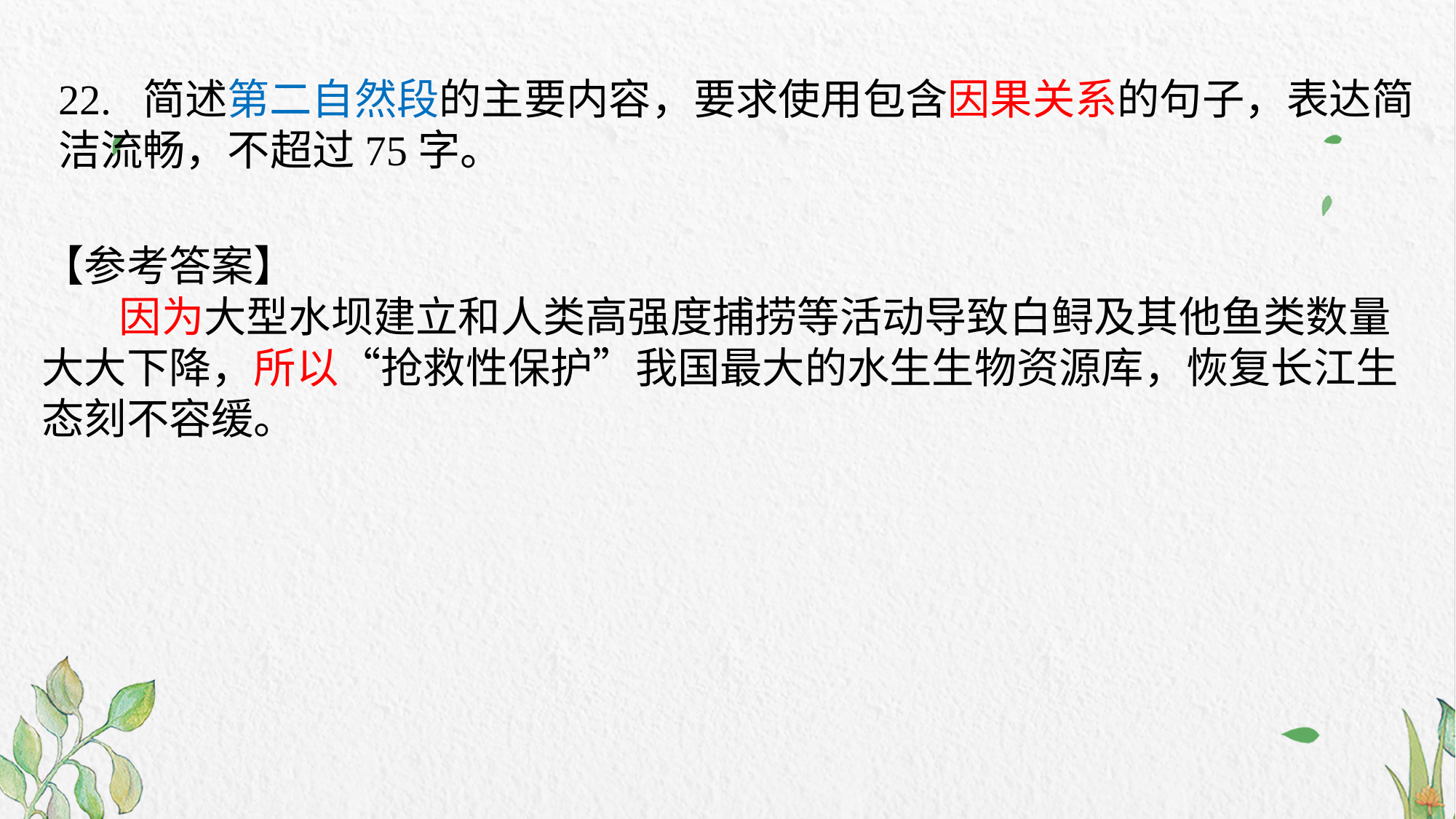

22.  简述第二自然段的主要内容，要求使用包含因果关系的句子，表达简洁流畅，不超过75字。
【参考答案】
因为大型水坝建立和人类高强度捕捞等活动导致白鲟及其他鱼类数量大大下降，所以“抢救性保护”我国最大的水生生物资源库，恢复长江生态刻不容缓。